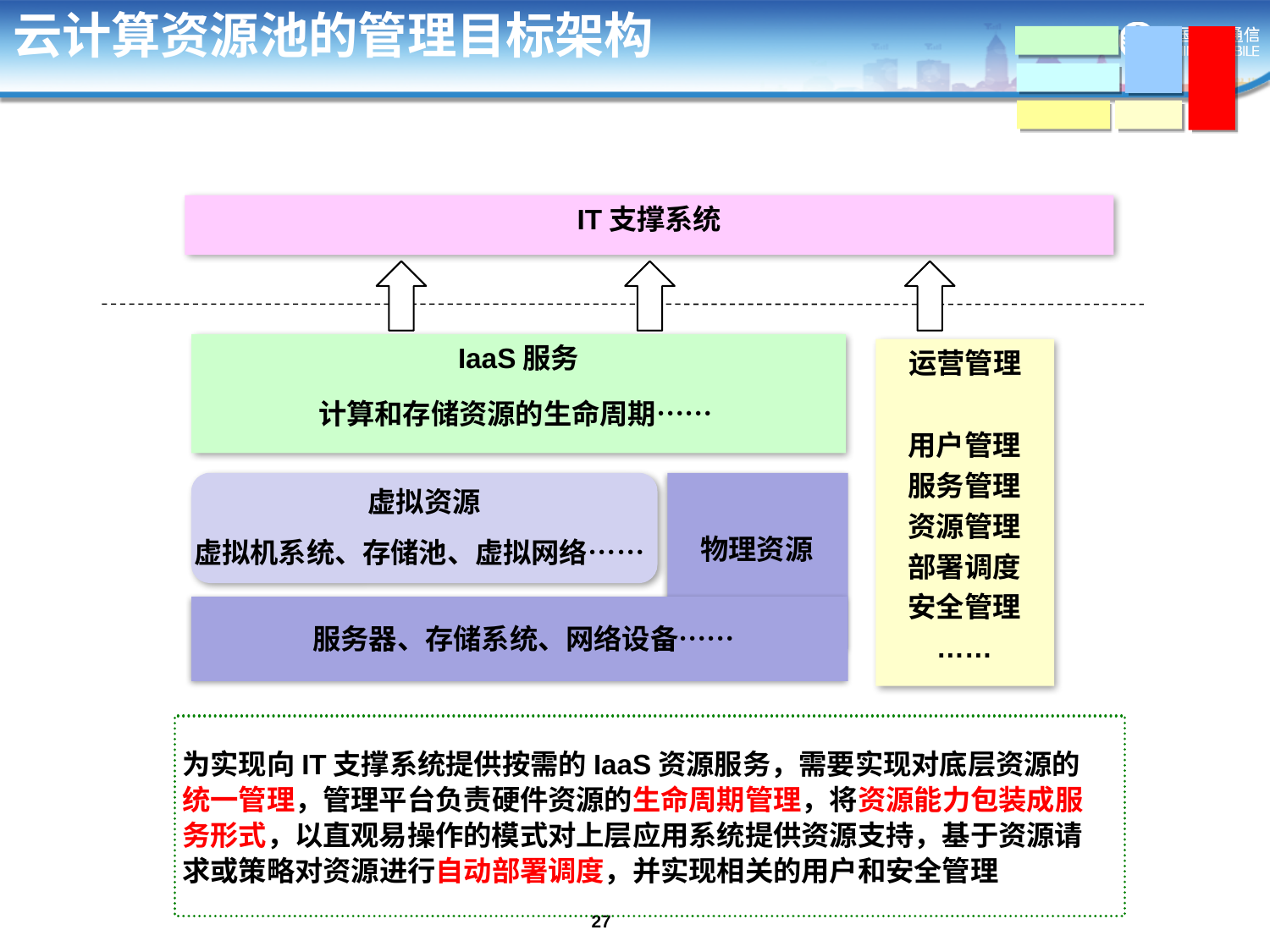

# 云计算资源池的管理目标架构

IT支撑系统

IaaS服务
运营管理
计算和存储资源的生命周期……
用户管理
服务管理
资源管理
部署调度
安全管理
……
虚拟资源

物理资源
虚拟机系统、存储池、虚拟网络……
服务器、存储系统、网络设备……
为实现向IT支撑系统提供按需的IaaS资源服务，需要实现对底层资源的统一管理，管理平台负责硬件资源的生命周期管理，将资源能力包装成服务形式，以直观易操作的模式对上层应用系统提供资源支持，基于资源请求或策略对资源进行自动部署调度，并实现相关的用户和安全管理